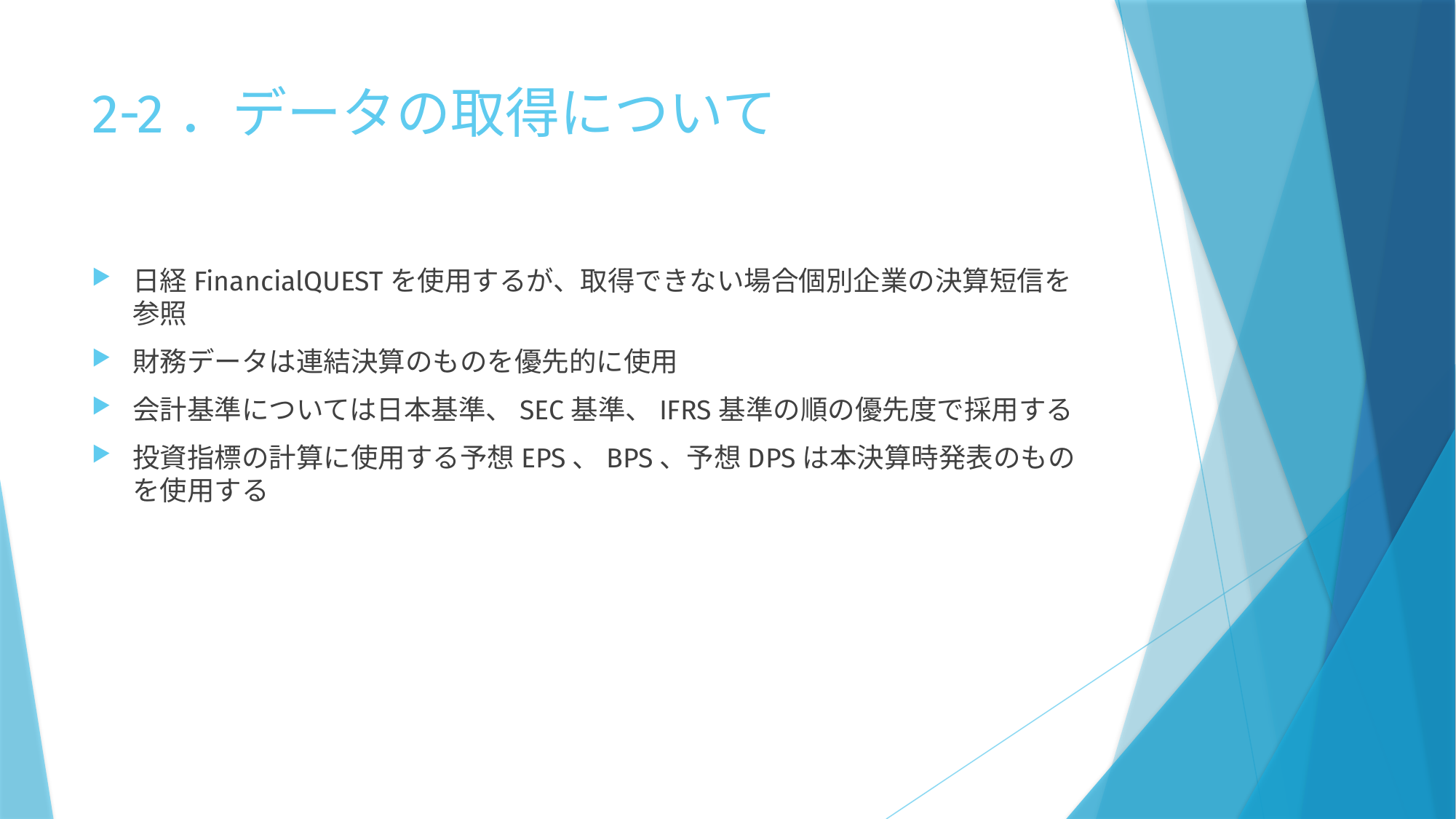

# 2-2．データの取得について
日経FinancialQUESTを使用するが、取得できない場合個別企業の決算短信を参照
財務データは連結決算のものを優先的に使用
会計基準については日本基準、SEC基準、IFRS基準の順の優先度で採用する
投資指標の計算に使用する予想EPS、BPS、予想DPSは本決算時発表のものを使用する